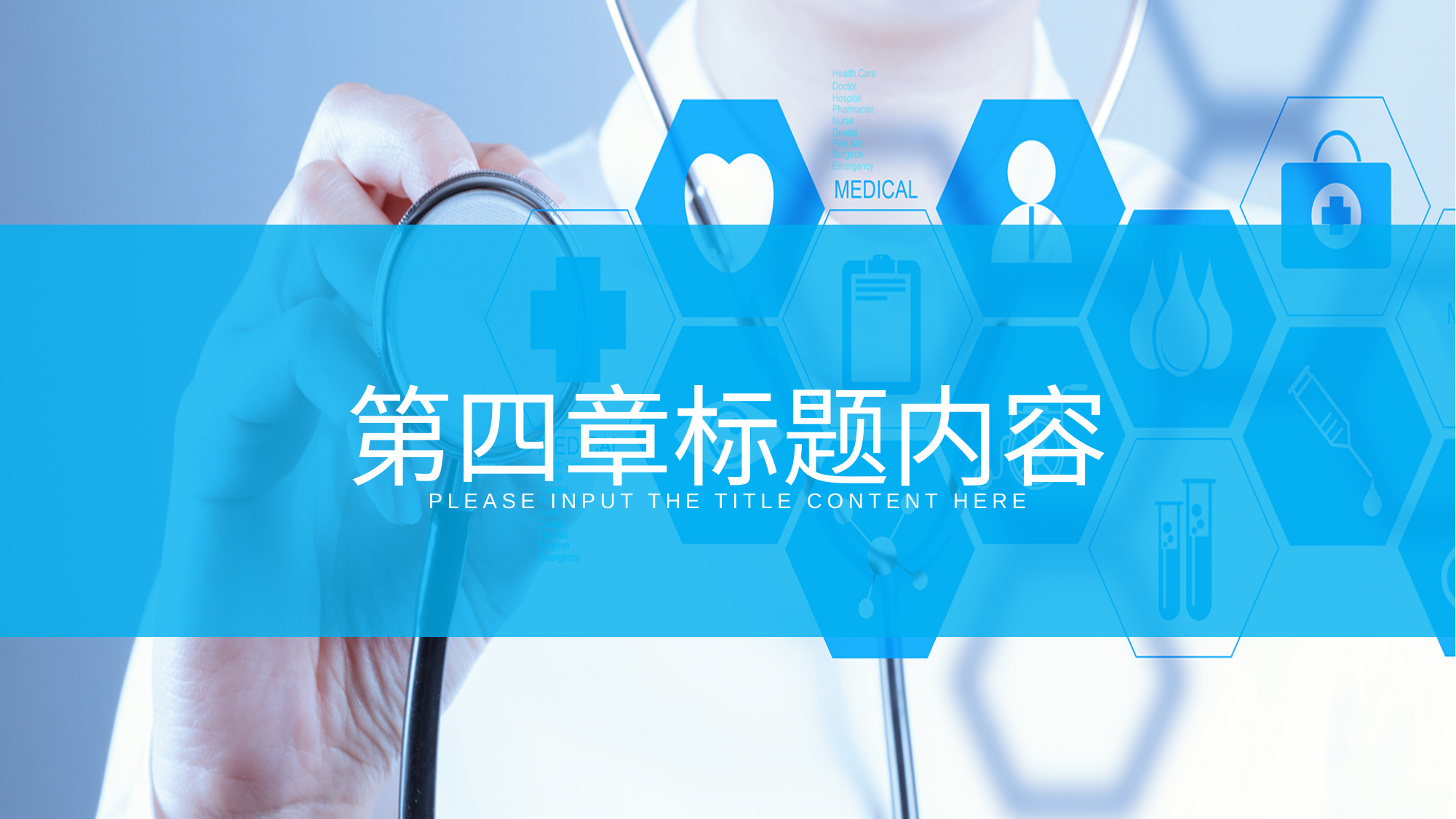

第四章标题内容
PLEASE INPUT THE TITLE CONTENT HERE